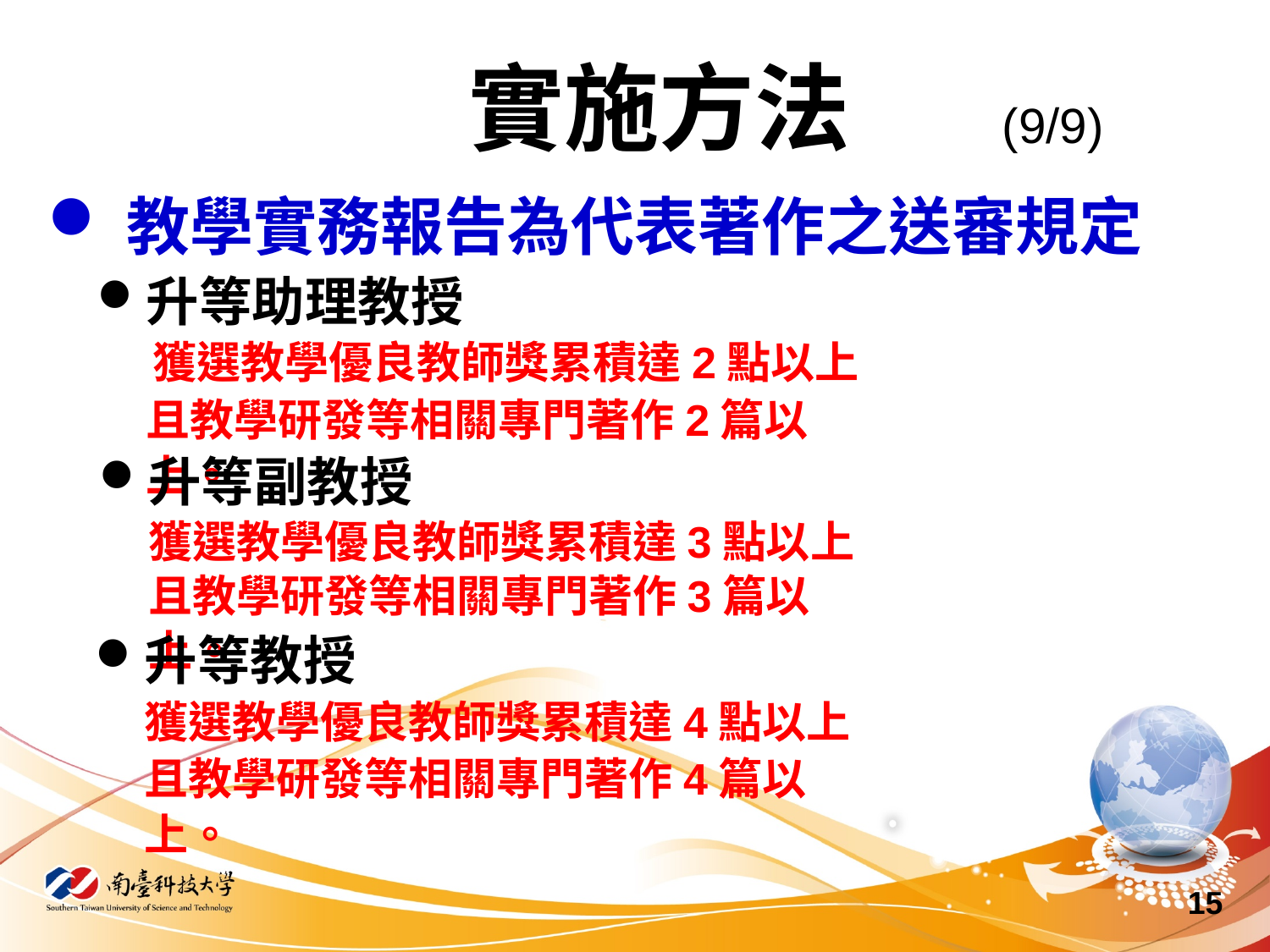

實施方法      (9/9)
教學實務報告為代表著作之送審規定
升等助理教授
    獲選教學優良教師獎累積達2點以上且教學研發等相關專門著作2篇以上。
升等副教授
獲選教學優良教師獎累積達3點以上且教學研發等相關專門著作3篇以上。
升等教授
獲選教學優良教師獎累積達4點以上且教學研發等相關專門著作4篇以上。
15